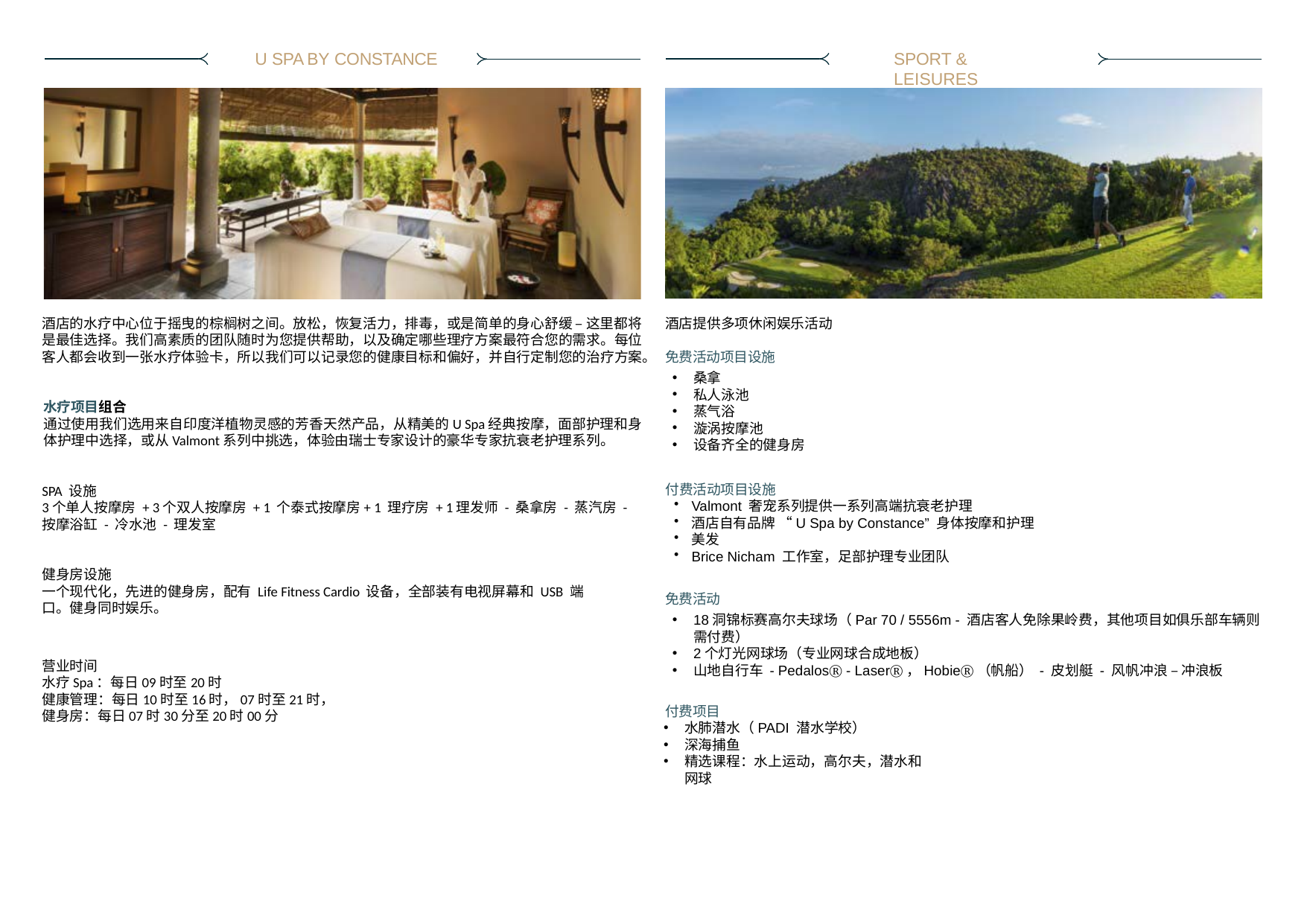

U SPA BY CONSTANCE
SPORT & LEISURES

酒店的水疗中心位于摇曳的棕榈树之间。放松，恢复活力，排毒，或是简单的身心舒缓 – 这里都将是最佳选择。我们高素质的团队随时为您提供帮助，以及确定哪些理疗方案最符合您的需求。每位客人都会收到一张水疗体验卡，所以我们可以记录您的健康目标和偏好，并自行定制您的治疗方案。
酒店提供多项休闲娱乐活动
免费活动项目设施
桑拿
私人泳池
蒸气浴
漩涡按摩池
设备齐全的健身房
水疗项目组合
通过使用我们选用来自印度洋植物灵感的芳香天然产品，从精美的U Spa经典按摩，面部护理和身体护理中选择，或从Valmont系列中挑选，体验由瑞士专家设计的豪华专家抗衰老护理系列。

付费活动项目设施
Valmont 奢宠系列提供一系列高端抗衰老护理
酒店自有品牌 “U Spa by Constance” 身体按摩和护理
美发
Brice Nicham 工作室，足部护理专业团队

SPA 设施
3个单人按摩房 + 3个双人按摩房 + 1 个泰式按摩房+ 1 理疗房 + 1理发师 - 桑拿房 - 蒸汽房 - 按摩浴缸 - 冷水池 - 理发室

健身房设施
一个现代化，先进的健身房，配有 Life Fitness Cardio 设备，全部装有电视屏幕和 USB 端口。健身同时娱乐。
免费活动
18洞锦标赛高尔夫球场（Par 70 / 5556m - 酒店客人免除果岭费，其他项目如俱乐部车辆则需付费）
2个灯光网球场（专业网球合成地板）
山地自行车 - Pedalos® - Laser®，Hobie®（帆船） - 皮划艇 - 风帆冲浪 – 冲浪板

营业时间
水疗Spa：每日09时至20时
健康管理：每日10时至16时，07时至21时，
健身房：每日07时30分至20时00分

付费项目
水肺潜水（PADI 潜水学校）
深海捕鱼
精选课程：水上运动，高尔夫，潜水和网球